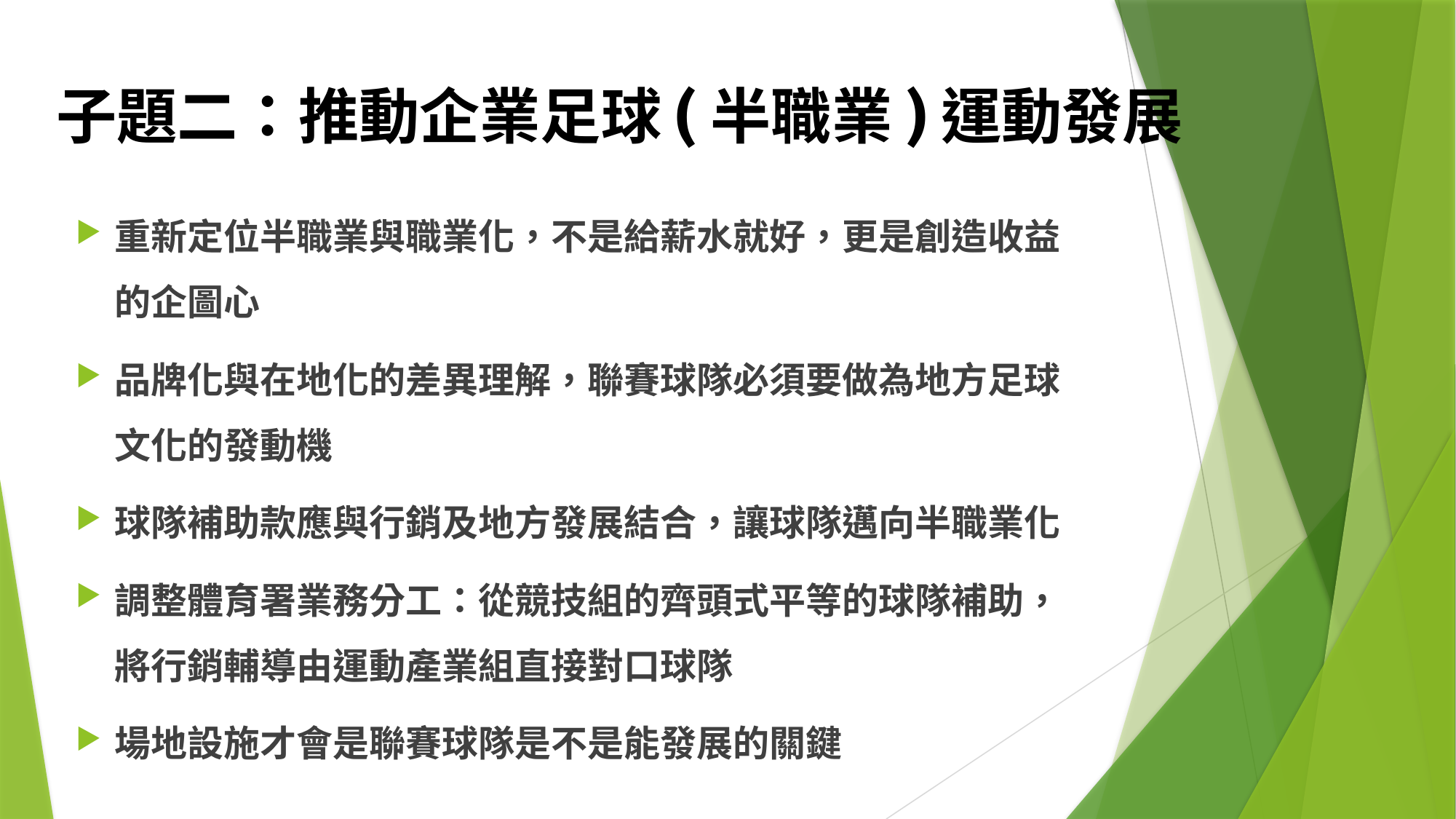

# 子題二：推動企業足球(半職業)運動發展
重新定位半職業與職業化，不是給薪水就好，更是創造收益的企圖心
品牌化與在地化的差異理解，聯賽球隊必須要做為地方足球文化的發動機
球隊補助款應與行銷及地方發展結合，讓球隊邁向半職業化
調整體育署業務分工：從競技組的齊頭式平等的球隊補助，將行銷輔導由運動產業組直接對口球隊
場地設施才會是聯賽球隊是不是能發展的關鍵